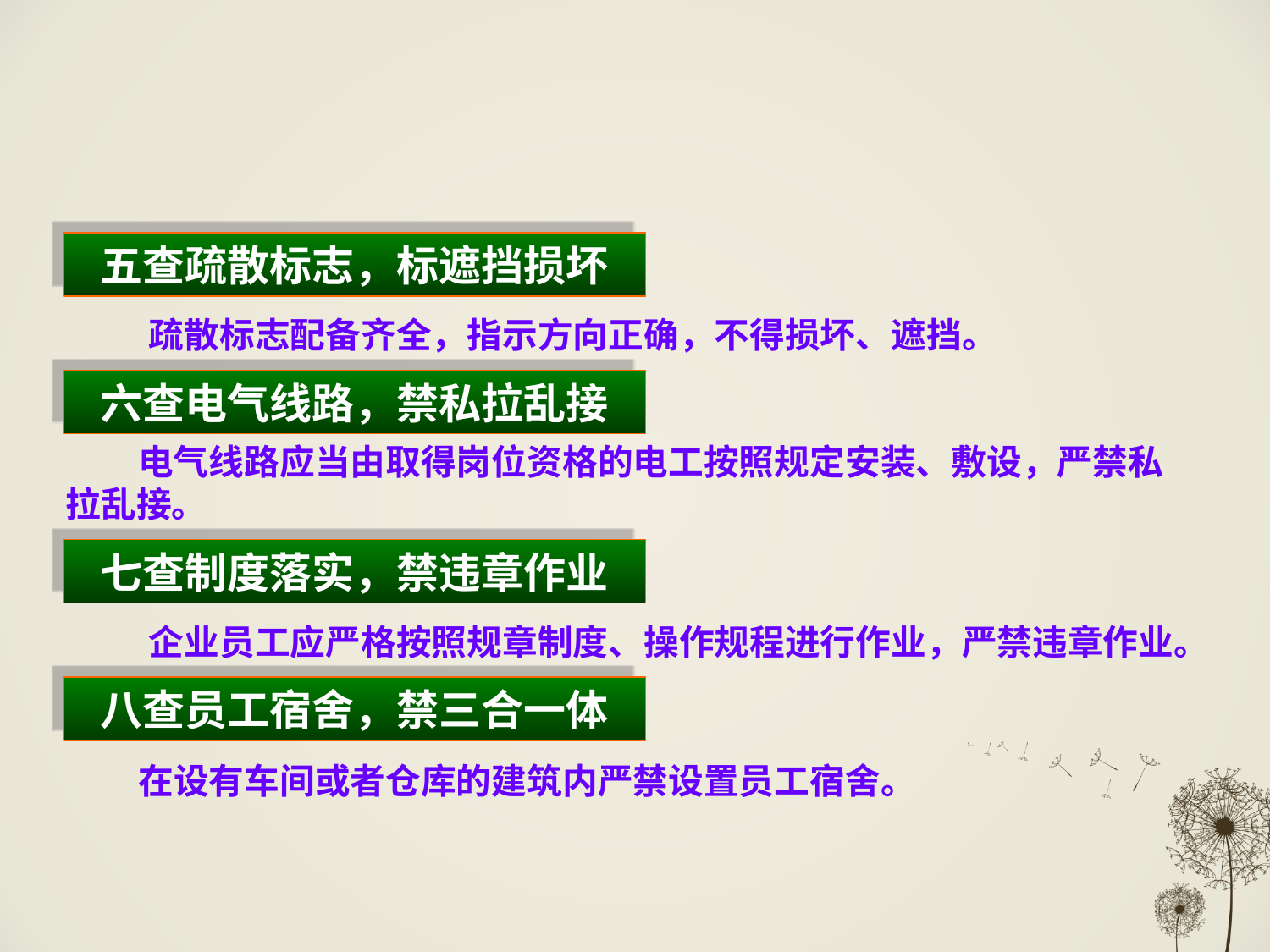

五查疏散标志，标遮挡损坏
        疏散标志配备齐全，指示方向正确，不得损坏、遮挡。
六查电气线路，禁私拉乱接
        电气线路应当由取得岗位资格的电工按照规定安装、敷设，严禁私拉乱接。
七查制度落实，禁违章作业
        企业员工应严格按照规章制度、操作规程进行作业，严禁违章作业。
八查员工宿舍，禁三合一体
        在设有车间或者仓库的建筑内严禁设置员工宿舍。